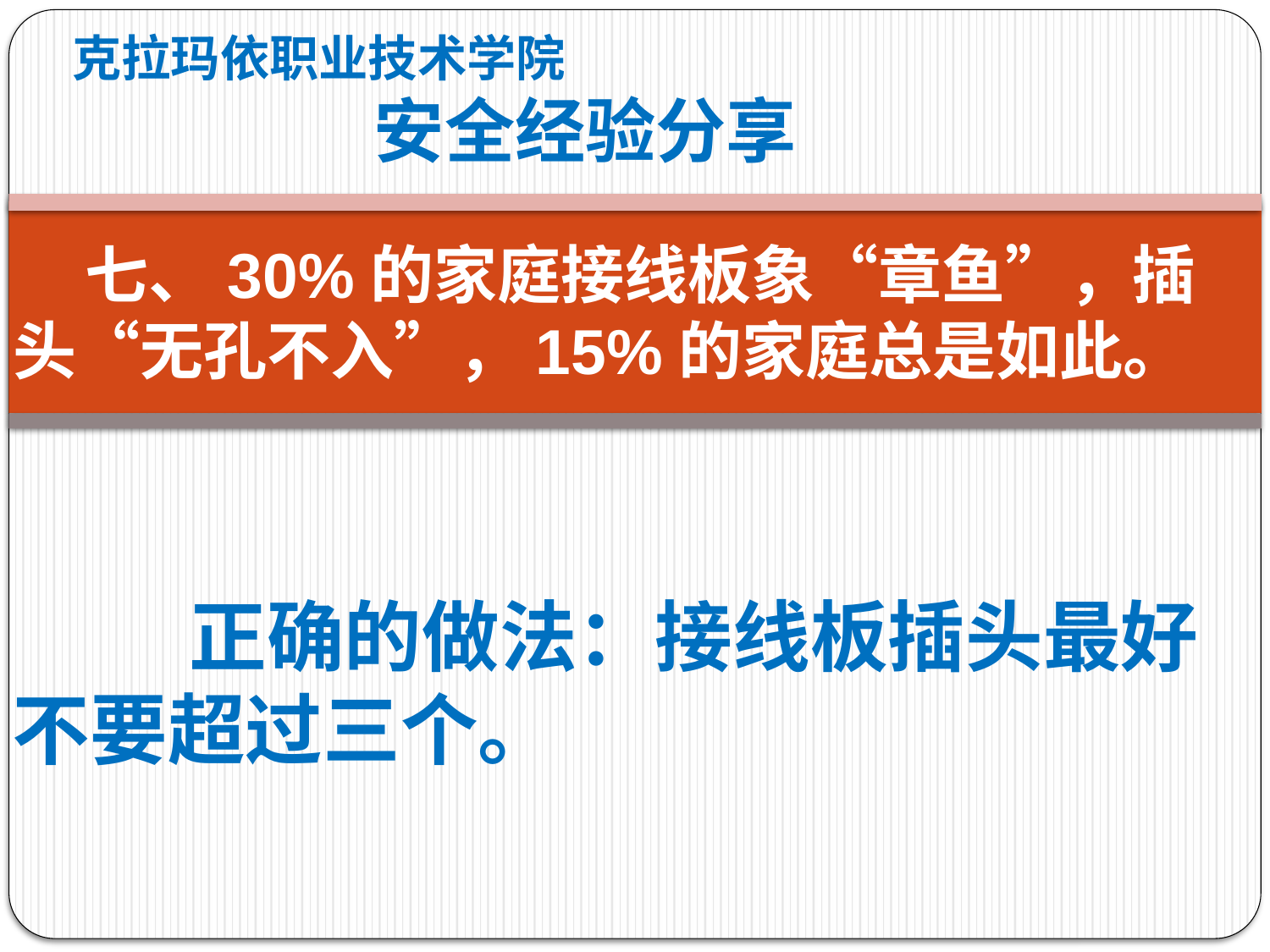

# 克拉玛依职业技术学院 安全经验分享
    七、30%的家庭接线板象“章鱼”，插头“无孔不入”，15%的家庭总是如此。
         正确的做法：接线板插头最好不要超过三个。